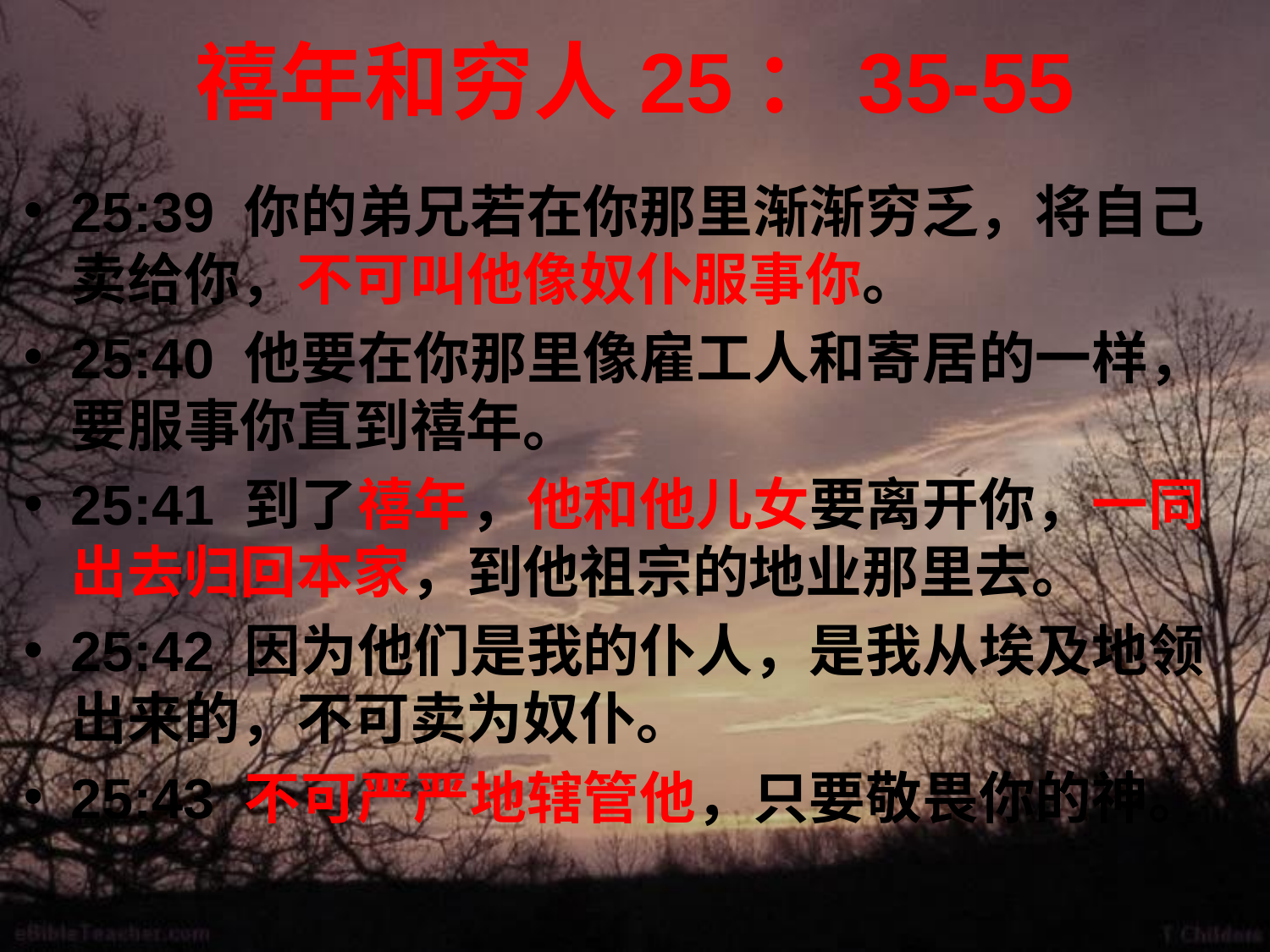

# 禧年和穷人25：35-55
25:39 你的弟兄若在你那里渐渐穷乏，将自己卖给你，不可叫他像奴仆服事你。
25:40 他要在你那里像雇工人和寄居的一样，要服事你直到禧年。
25:41 到了禧年，他和他儿女要离开你，一同出去归回本家，到他祖宗的地业那里去。
25:42 因为他们是我的仆人，是我从埃及地领出来的，不可卖为奴仆。
25:43 不可严严地辖管他，只要敬畏你的神。